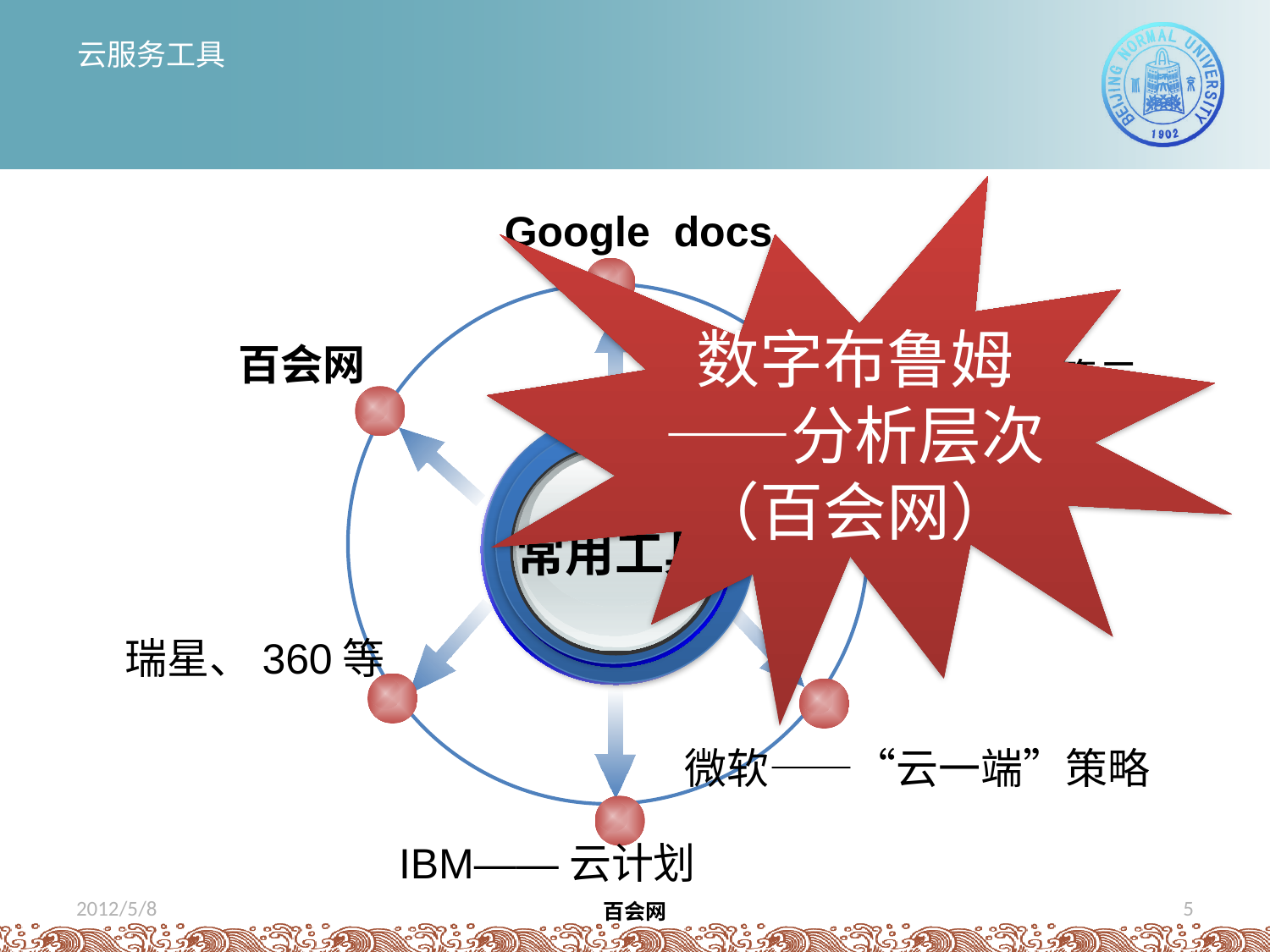

# 云服务工具
数字布鲁姆——分析层次（百会网）
Google  docs

百会网

亚马逊——弹性计算云

常用工具
瑞星、360等

微软——“云一端”策略

IBM——云计划
2012/5/8
5
百会网